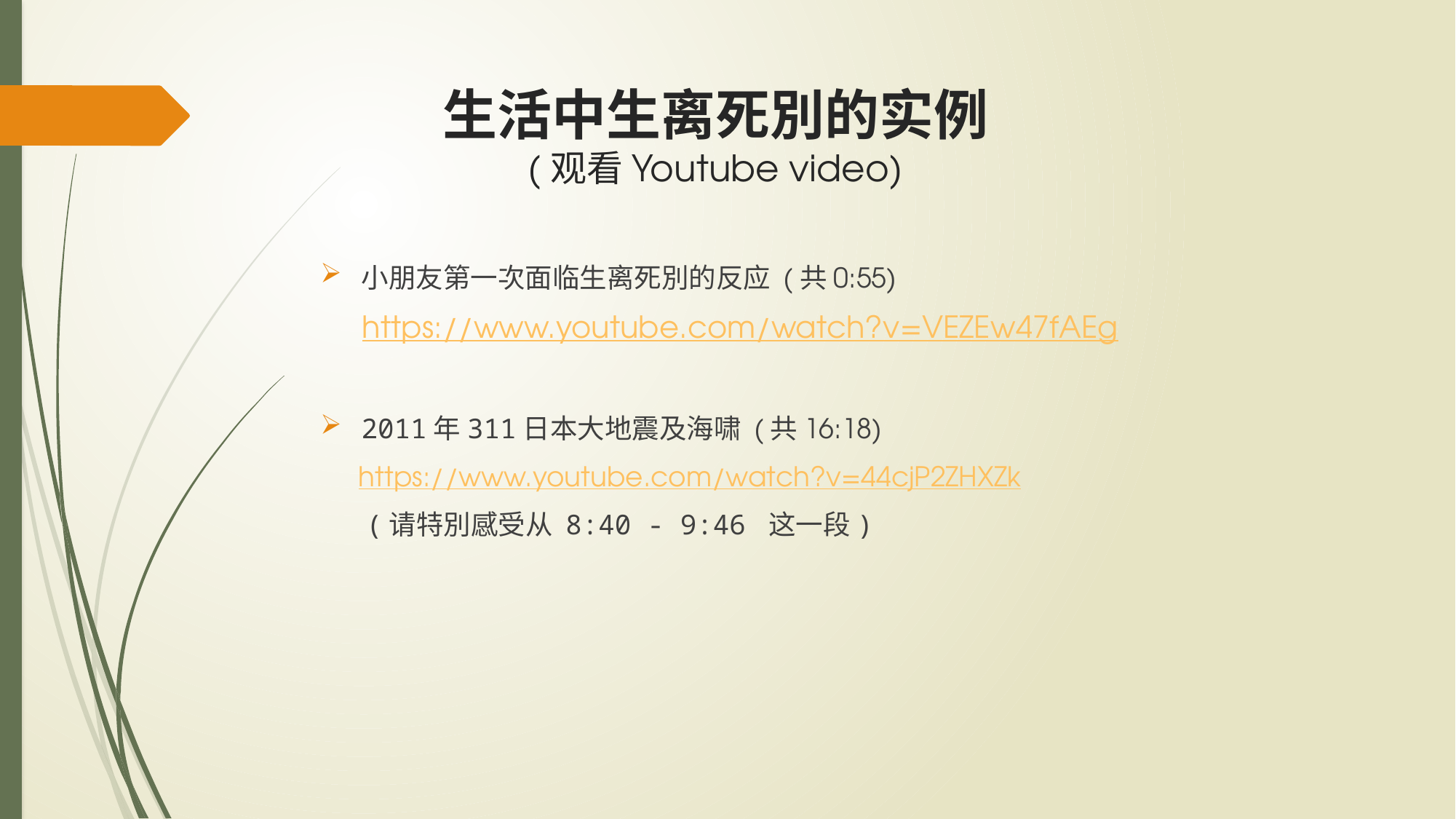

# 生活中生离死別的实例 (观看Youtube video)
小朋友第一次面临生离死別的反应 (共0:55)
     https://www.youtube.com/watch?v=VEZEw47fAEg

2011年311日本大地震及海啸 (共16:18)
     https://www.youtube.com/watch?v=44cjP2ZHXZk
      (请特別感受从 8:40 - 9:46 这一段)